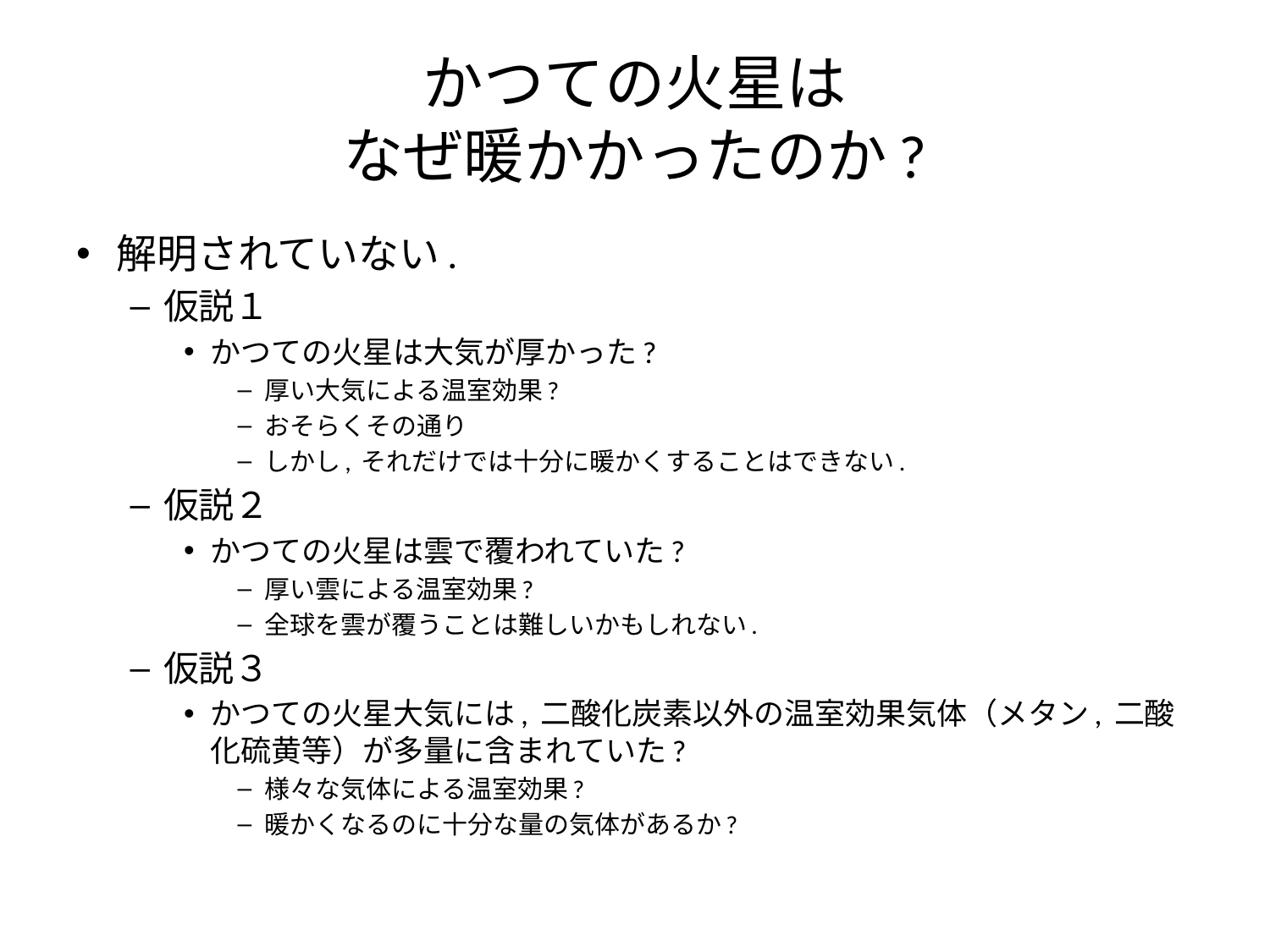

# かつての火星は なぜ暖かかったのか?
解明されていない.
仮説１
かつての火星は大気が厚かった?
厚い大気による温室効果?
おそらくその通り
しかし, それだけでは十分に暖かくすることはできない.
仮説２
かつての火星は雲で覆われていた?
厚い雲による温室効果?
全球を雲が覆うことは難しいかもしれない.
仮説３
かつての火星大気には, 二酸化炭素以外の温室効果気体（メタン, 二酸化硫黄等）が多量に含まれていた?
様々な気体による温室効果?
暖かくなるのに十分な量の気体があるか?